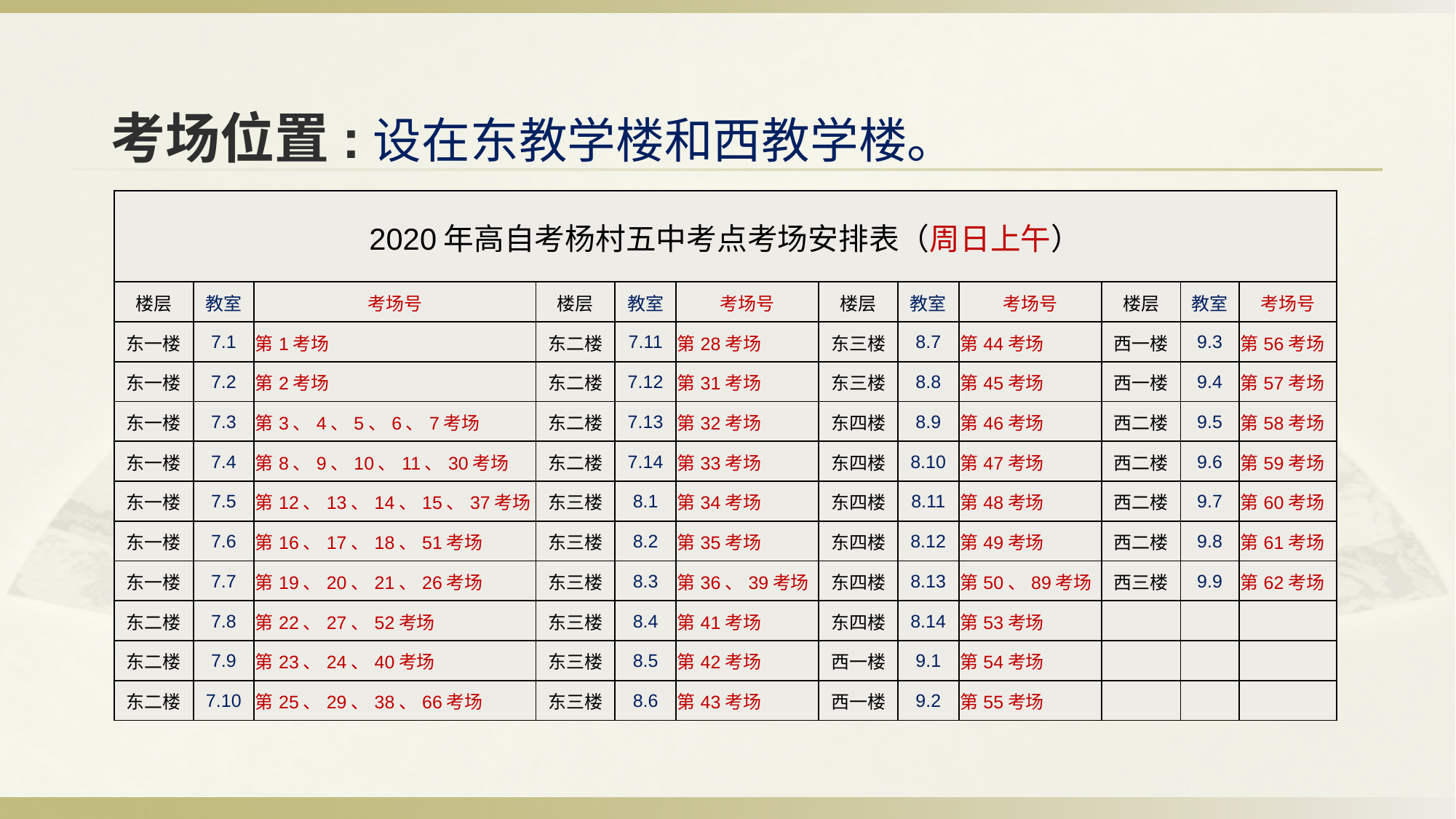

考场位置:设在东教学楼和西教学楼。
| 2020年高自考杨村五中考点考场安排表（周日上午） |  |  |  |  |  |  |  |  |  |  |  |
| --- | --- | --- | --- | --- | --- | --- | --- | --- | --- | --- | --- |
| 楼层 | 教室 | 考场号 | 楼层 | 教室 | 考场号 | 楼层 | 教室 | 考场号 | 楼层 | 教室 | 考场号 |
| 东一楼 | 7.1 | 第1考场 | 东二楼 | 7.11 | 第28考场 | 东三楼 | 8.7 | 第44考场 | 西一楼 | 9.3 | 第56考场 |
| 东一楼 | 7.2 | 第2考场 | 东二楼 | 7.12 | 第31考场 | 东三楼 | 8.8 | 第45考场 | 西一楼 | 9.4 | 第57考场 |
| 东一楼 | 7.3 | 第3、4、5、6、7考场 | 东二楼 | 7.13 | 第32考场 | 东四楼 | 8.9 | 第46考场 | 西二楼 | 9.5 | 第58考场 |
| 东一楼 | 7.4 | 第8、9、10、11、30考场 | 东二楼 | 7.14 | 第33考场 | 东四楼 | 8.10 | 第47考场 | 西二楼 | 9.6 | 第59考场 |
| 东一楼 | 7.5 | 第12、13、14、15、37考场 | 东三楼 | 8.1 | 第34考场 | 东四楼 | 8.11 | 第48考场 | 西二楼 | 9.7 | 第60考场 |
| 东一楼 | 7.6 | 第16、17、18、51考场 | 东三楼 | 8.2 | 第35考场 | 东四楼 | 8.12 | 第49考场 | 西二楼 | 9.8 | 第61考场 |
| 东一楼 | 7.7 | 第19、20、21、26考场 | 东三楼 | 8.3 | 第36、39考场 | 东四楼 | 8.13 | 第50、89考场 | 西三楼 | 9.9 | 第62考场 |
| 东二楼 | 7.8 | 第22、27、52考场 | 东三楼 | 8.4 | 第41考场 | 东四楼 | 8.14 | 第53考场 |  |  |  |
| 东二楼 | 7.9 | 第23、24、40考场 | 东三楼 | 8.5 | 第42考场 | 西一楼 | 9.1 | 第54考场 |  |  |  |
| 东二楼 | 7.10 | 第25、29、38、66考场 | 东三楼 | 8.6 | 第43考场 | 西一楼 | 9.2 | 第55考场 |  |  |  |